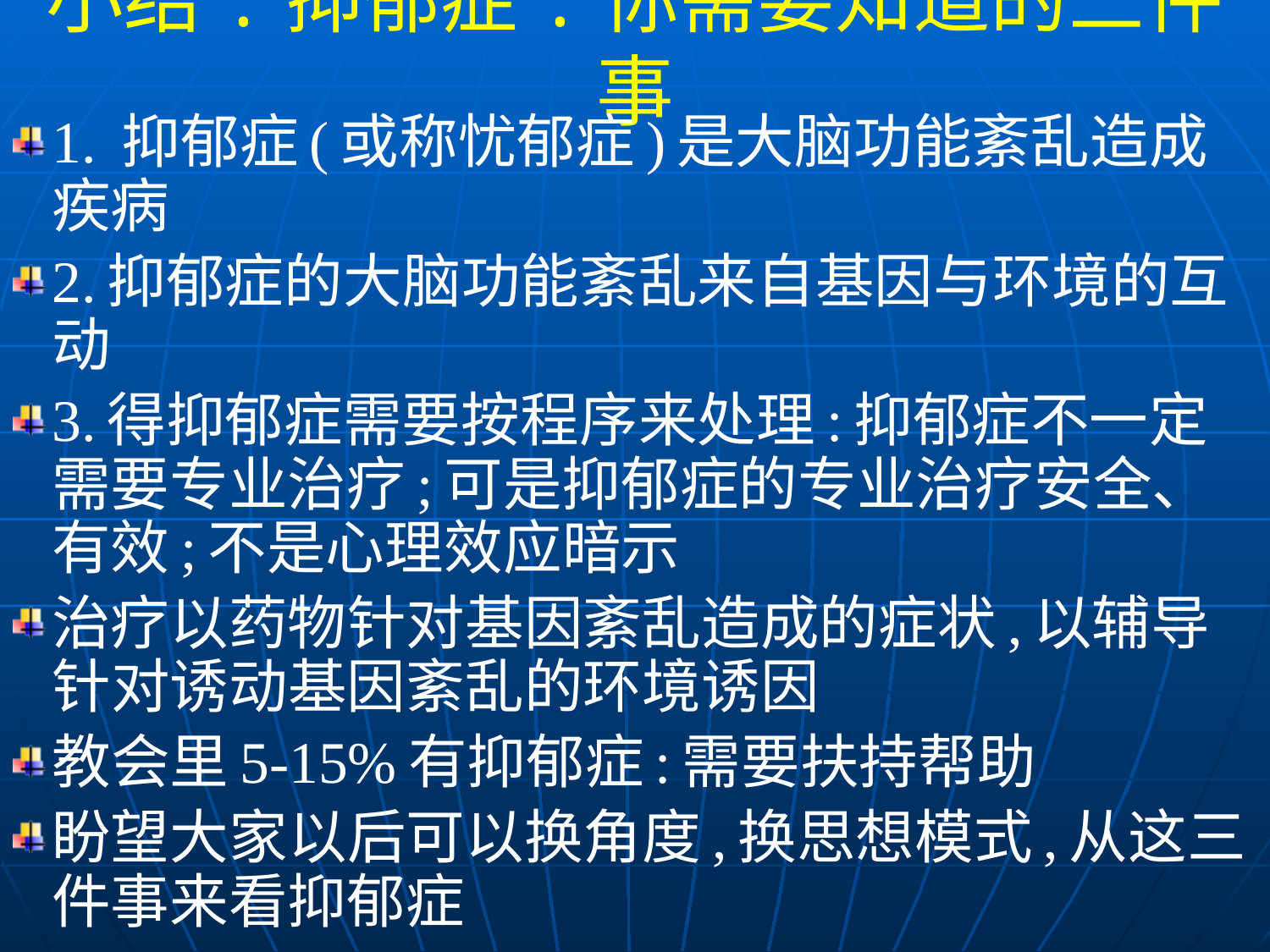

小结:抑郁症:你需要知道的三件事
1. 抑郁症(或称忧郁症)是大脑功能紊乱造成疾病
2.抑郁症的大脑功能紊乱来自基因与环境的互动
3.得抑郁症需要按程序来处理:抑郁症不一定需要专业治疗;可是抑郁症的专业治疗安全、有效;不是心理效应暗示
治疗以药物针对基因紊乱造成的症状,以辅导针对诱动基因紊乱的环境诱因
教会里5-15%有抑郁症:需要扶持帮助
盼望大家以后可以换角度,换思想模式,从这三件事来看抑郁症